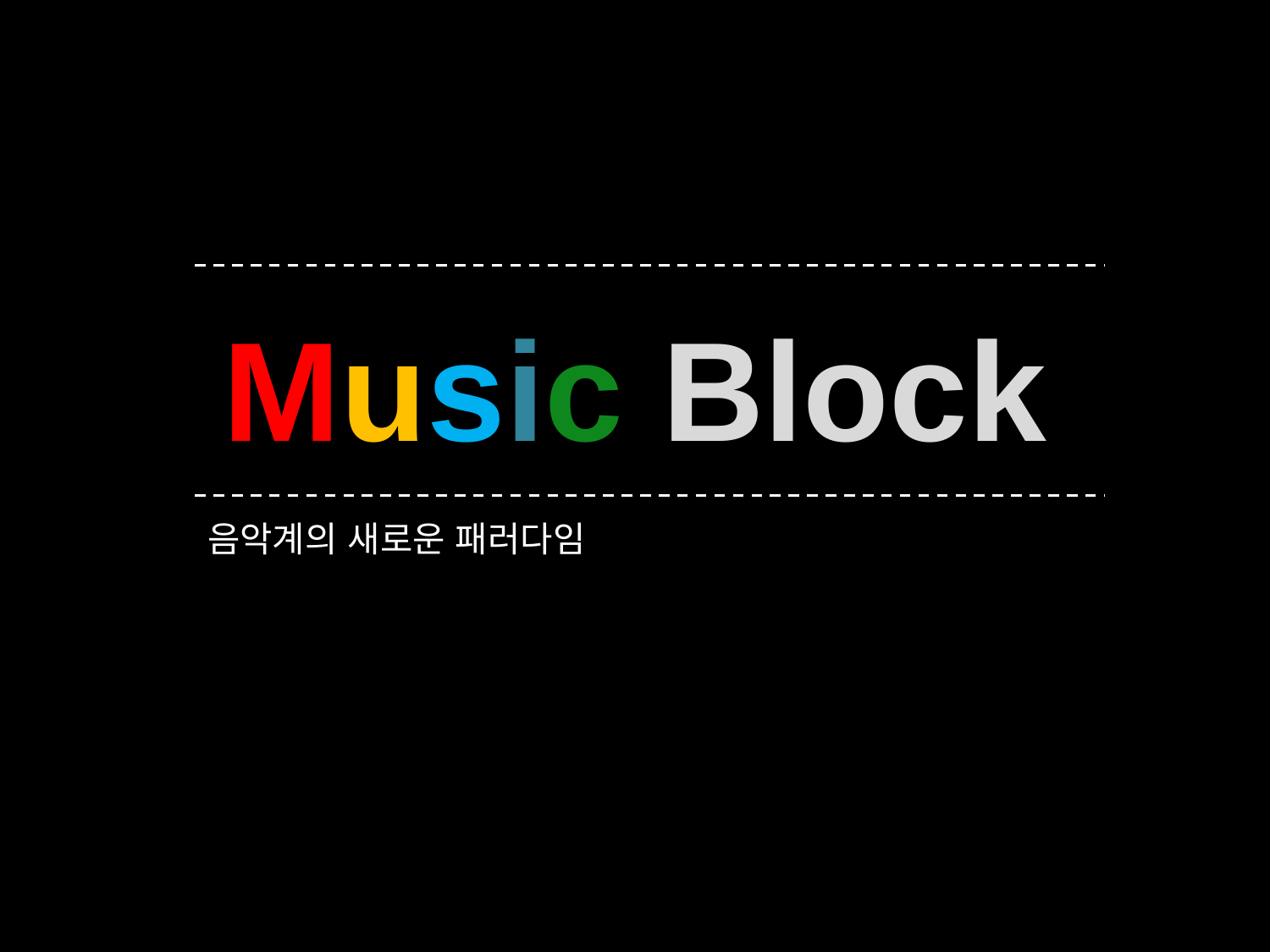

Music Block
음악계의 새로운 패러다임
Waterdog
홍경모 양승길, 김윤영, 김은혜